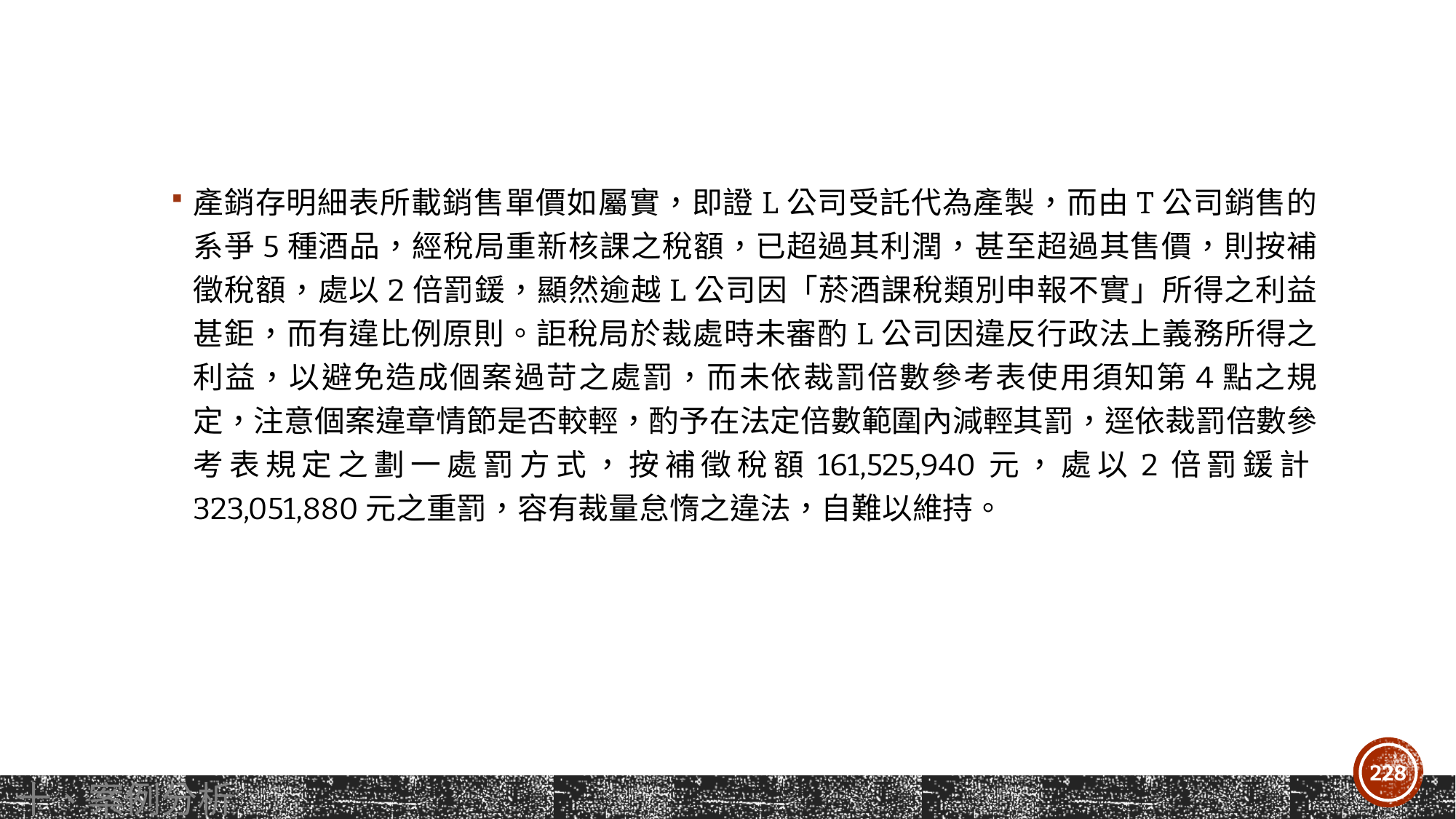

#
產銷存明細表所載銷售單價如屬實，即證L公司受託代為產製，而由T公司銷售的系爭5種酒品，經稅局重新核課之稅額，已超過其利潤，甚至超過其售價，則按補徵稅額，處以2倍罰鍰，顯然逾越L公司因「菸酒課稅類別申報不實」所得之利益甚鉅，而有違比例原則。詎稅局於裁處時未審酌L公司因違反行政法上義務所得之利益，以避免造成個案過苛之處罰，而未依裁罰倍數參考表使用須知第4點之規定，注意個案違章情節是否較輕，酌予在法定倍數範圍內減輕其罰，逕依裁罰倍數參考表規定之劃一處罰方式，按補徵稅額161,525,940元，處以2倍罰鍰計323,051,880元之重罰，容有裁量怠惰之違法，自難以維持。
228